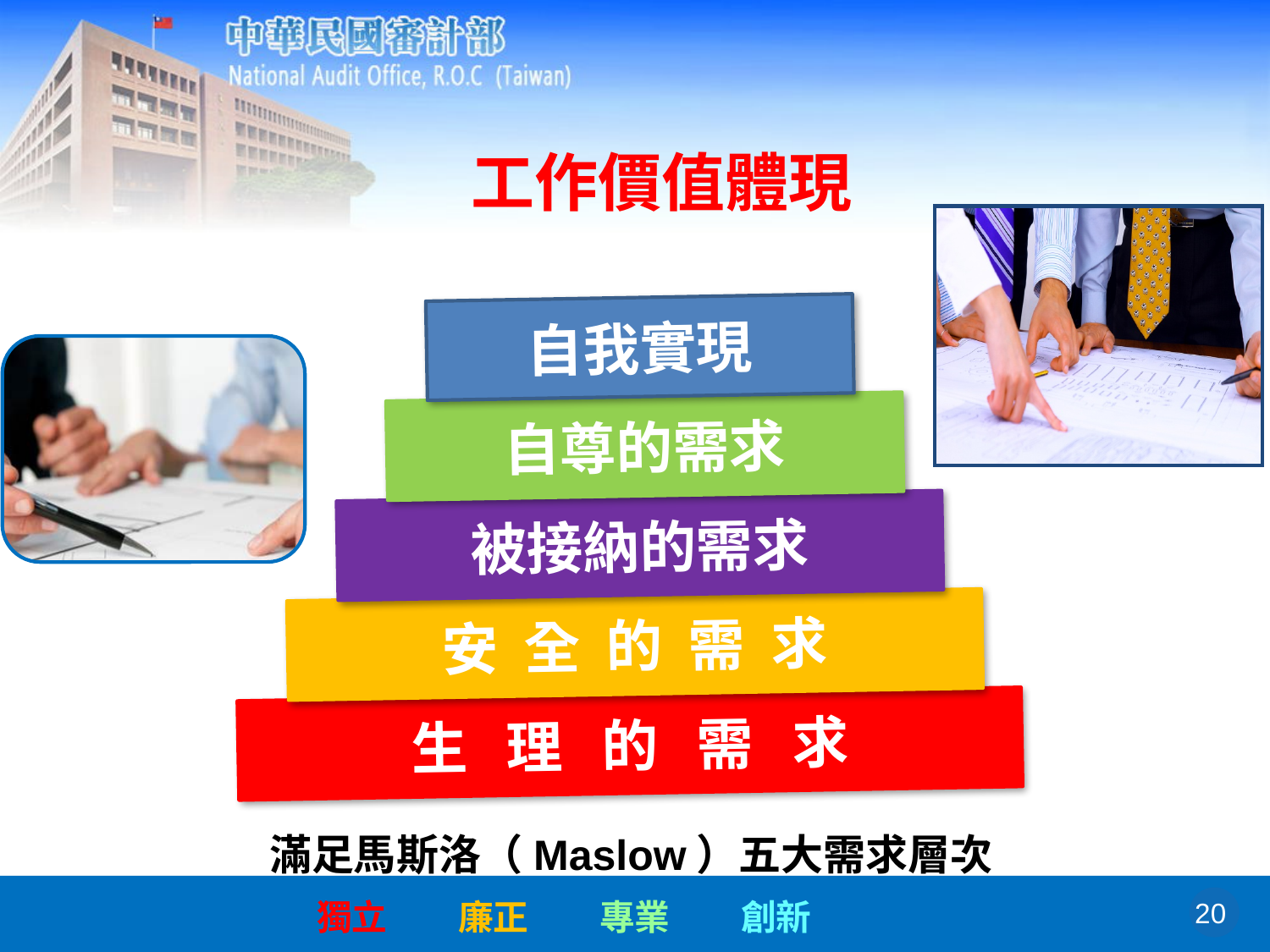

工作價值體現

自我實現

自尊的需求
被接納的需求
安  全  的  需  求
生   理   的   需   求
滿足馬斯洛（Maslow）五大需求層次